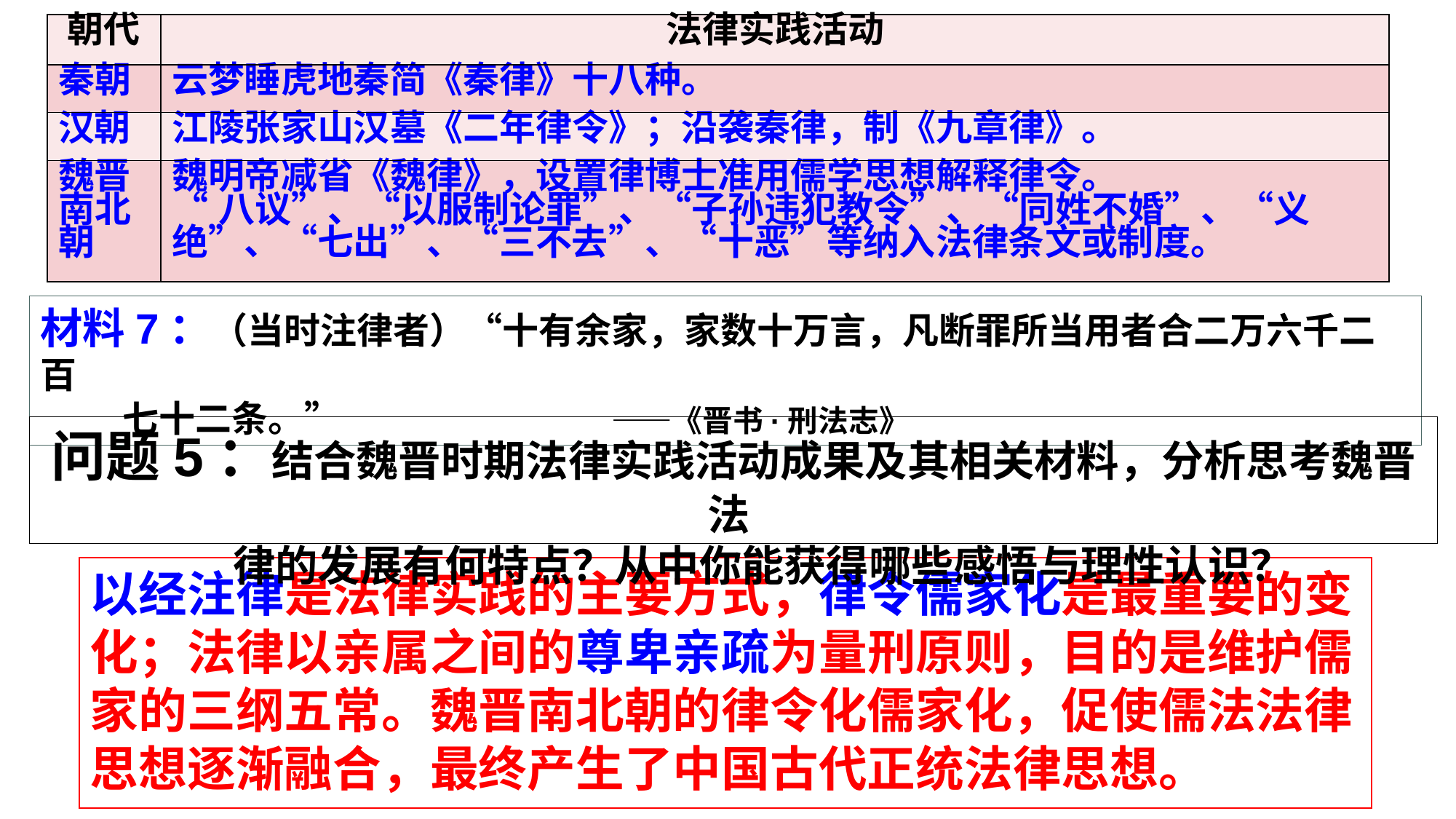

| 朝代 | 法律实践活动 |
| --- | --- |
| 秦朝 | 云梦睡虎地秦简《秦律》十八种。 |
| 汉朝 | 江陵张家山汉墓《二年律令》；沿袭秦律，制《九章律》。 |
| 魏晋 南北 朝 | 魏明帝减省《魏律》，设置律博士准用儒学思想解释律令。 “八议”、“以服制论罪”、“子孙违犯教令”、“同姓不婚”、“义绝”、“七出”、“三不去”、“十恶”等纳入法律条文或制度。 |
材料7：（当时注律者）“十有余家，家数十万言，凡断罪所当用者合二万六千二百
         七十二条。”                                 ——《晋书·刑法志》
问题5：结合魏晋时期法律实践活动成果及其相关材料，分析思考魏晋法
     律的发展有何特点？从中你能获得哪些感悟与理性认识？
以经注律是法律实践的主要方式，律令儒家化是最重要的变化；法律以亲属之间的尊卑亲疏为量刑原则，目的是维护儒家的三纲五常。魏晋南北朝的律令化儒家化，促使儒法法律思想逐渐融合，最终产生了中国古代正统法律思想。